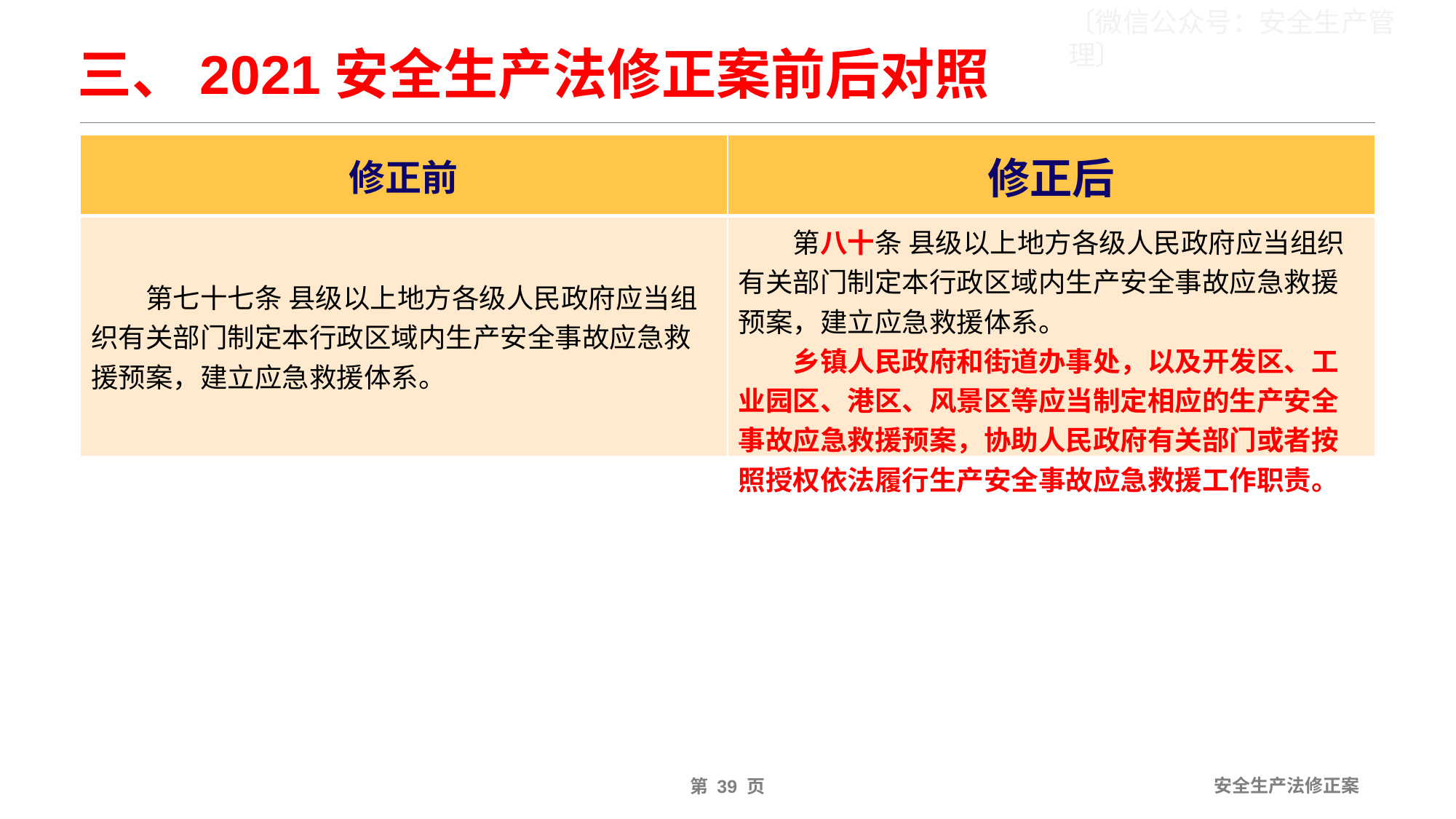

三、2021安全生产法修正案前后对照
| 修正前 | 修正后 |
| --- | --- |
| 第七十七条 县级以上地方各级人民政府应当组织有关部门制定本行政区域内生产安全事故应急救援预案，建立应急救援体系。 | 第八十条 县级以上地方各级人民政府应当组织有关部门制定本行政区域内生产安全事故应急救援预案，建立应急救援体系。 乡镇人民政府和街道办事处，以及开发区、工业园区、港区、风景区等应当制定相应的生产安全事故应急救援预案，协助人民政府有关部门或者按照授权依法履行生产安全事故应急救援工作职责。 |